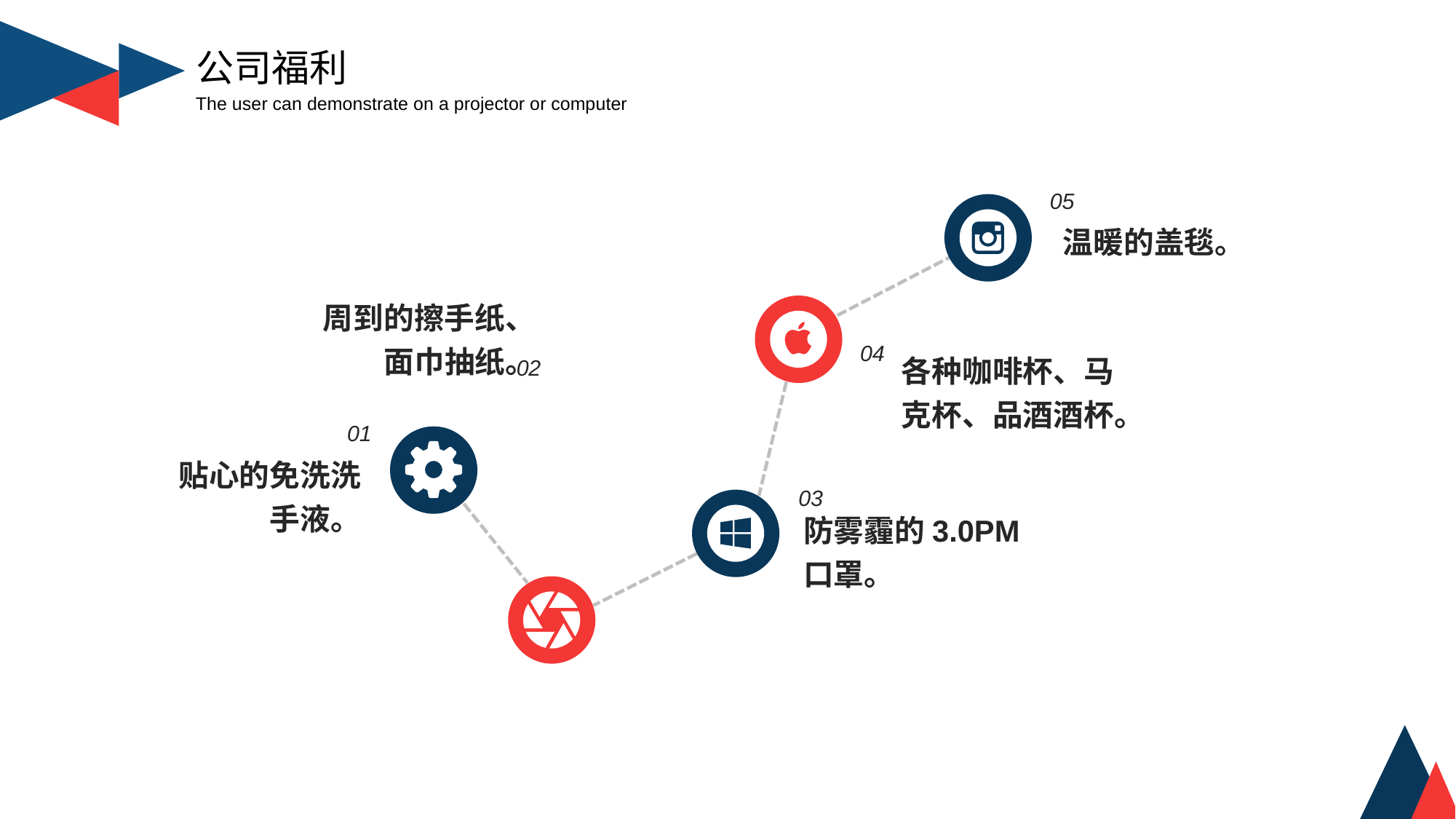

公司福利
The user can demonstrate on a projector or computer
05

04
02
01

03

温暖的盖毯。
周到的擦手纸、面巾抽纸。
各种咖啡杯、马克杯、品酒酒杯。
贴心的免洗洗手液。
防雾霾的3.0PM口罩。